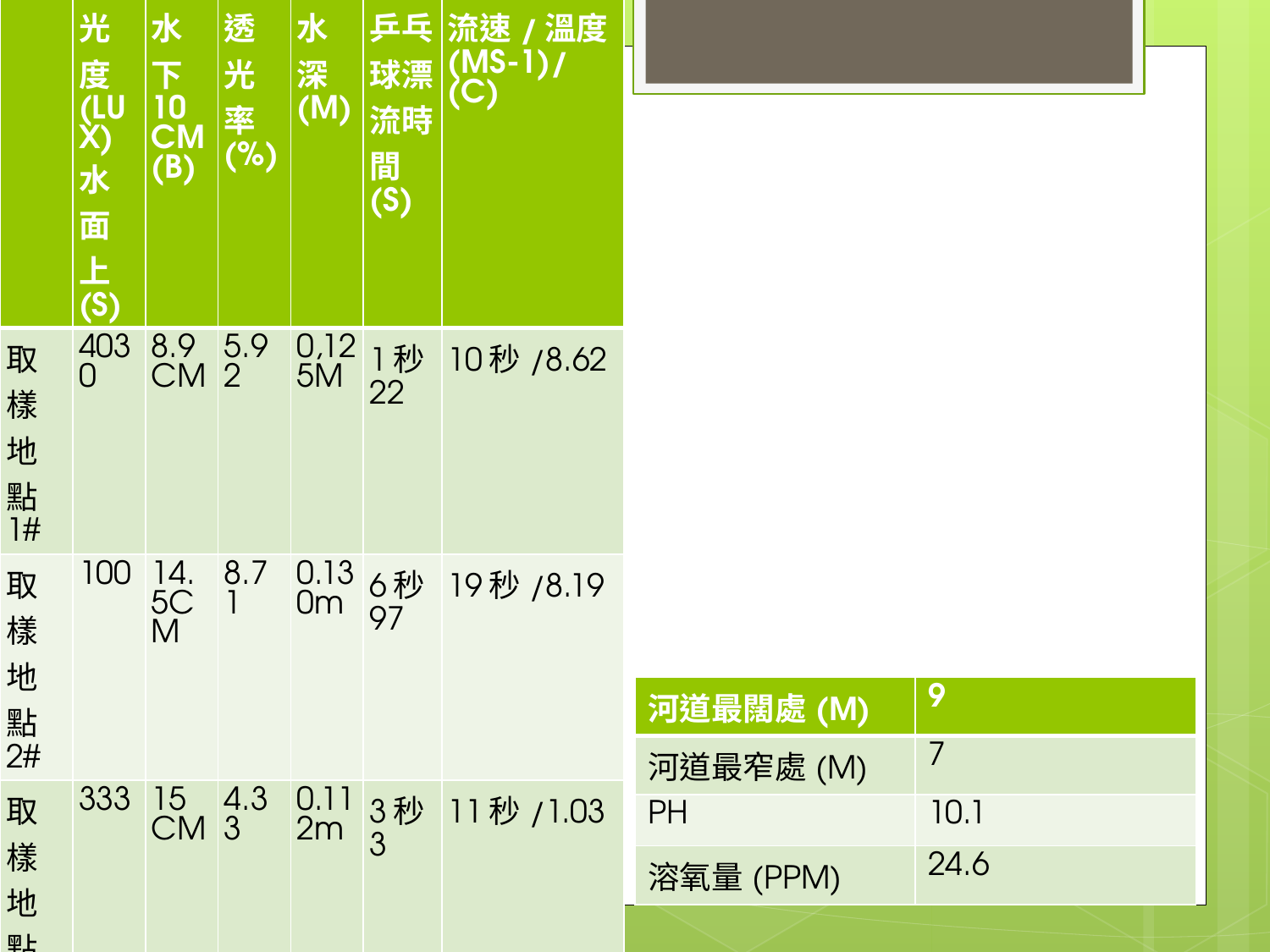

|  | 光度(LUX) 水面上(S) | 水下 10CM(B) | 透光率 (%) | 水深 (M) | 乒乓球漂流時間(S) | 流速/溫度 (MS-1)/(C) |
| --- | --- | --- | --- | --- | --- | --- |
| 取樣地點1# | 4030 | 8.9CM | 5.92 | 0,125M | 1秒22 | 10秒/8.62 |
| 取樣地點2# | 100 | 14.5CM | 8.71 | 0.130m | 6秒97 | 19秒/8.19 |
| 取樣地點3# | 333 | 15CM | 4.33 | 0.112m | 3秒3 | 11秒/1.03 |
|  |  |  |  |  |  |  |
| 陷阱 | 110 | 4.5 | 3.22 | 0.112m | 8秒5 | 13秒/2.31 |
|  |  |  |  |  |  |  |
| 河道最闊處(M) | 9 |
| --- | --- |
| 河道最窄處(M) | 7 |
| PH | 10.1 |
| 溶氧量(PPM) | 24.6 |